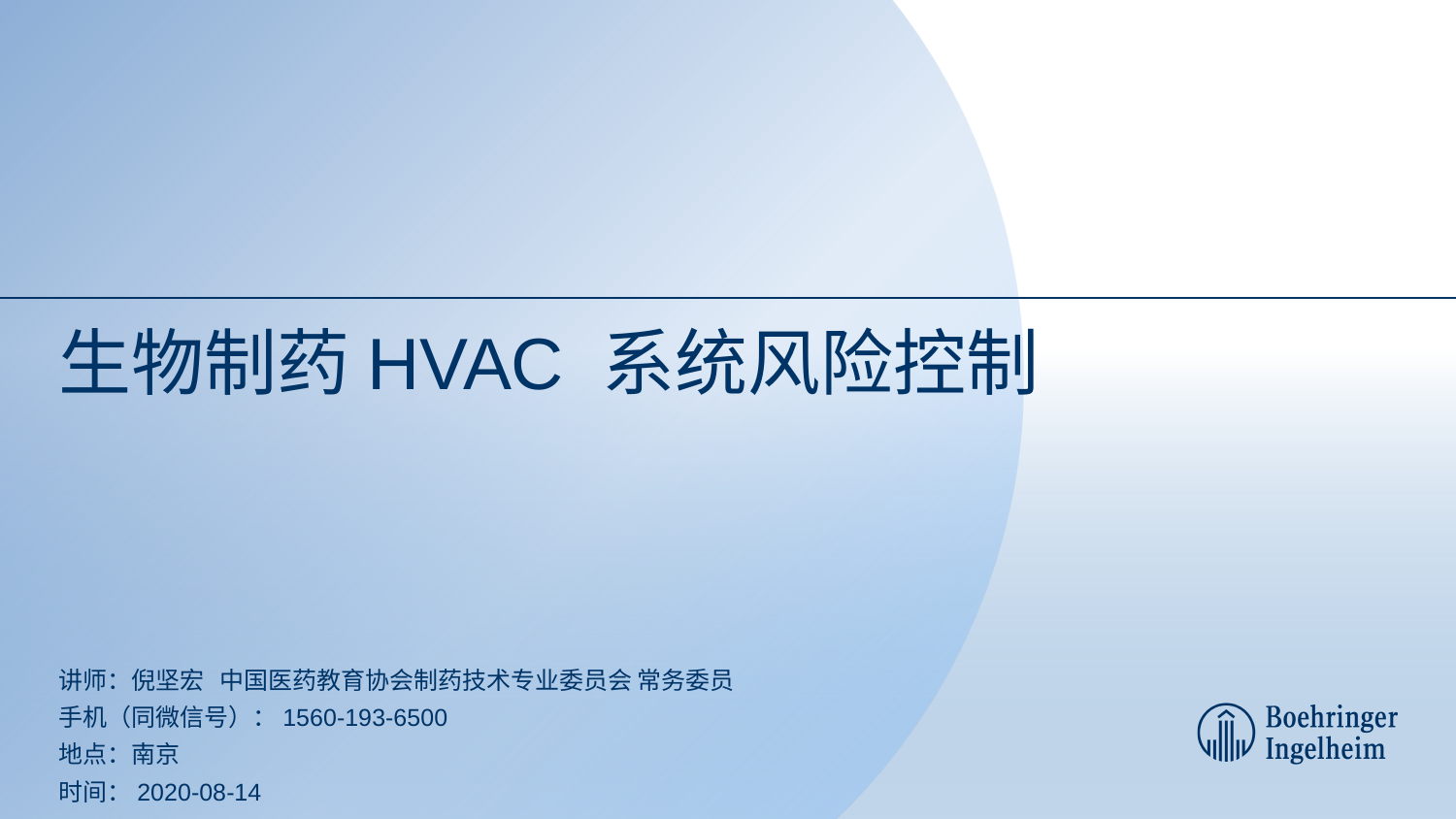

# 生物制药HVAC 系统风险控制
讲师：倪坚宏   中国医药教育协会制药技术专业委员会 常务委员
手机（同微信号）：1560-193-6500
地点：南京
时间：2020-08-14